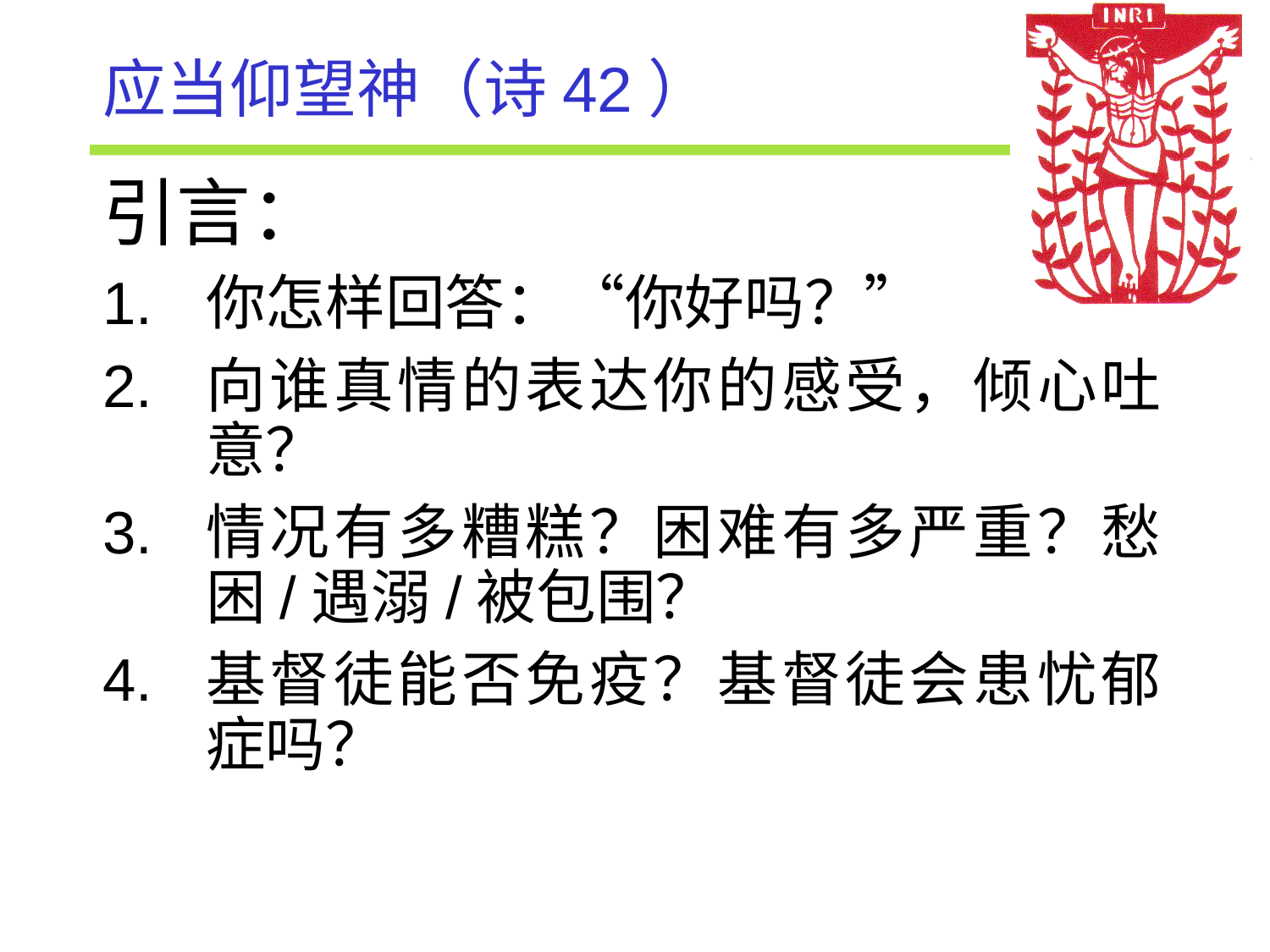

# 应当仰望神（诗42）
引言：
你怎样回答：“你好吗？”
向谁真情的表达你的感受，倾心吐意？
情况有多糟糕？困难有多严重？愁困/遇溺/被包围？
基督徒能否免疫？基督徒会患忧郁症吗？